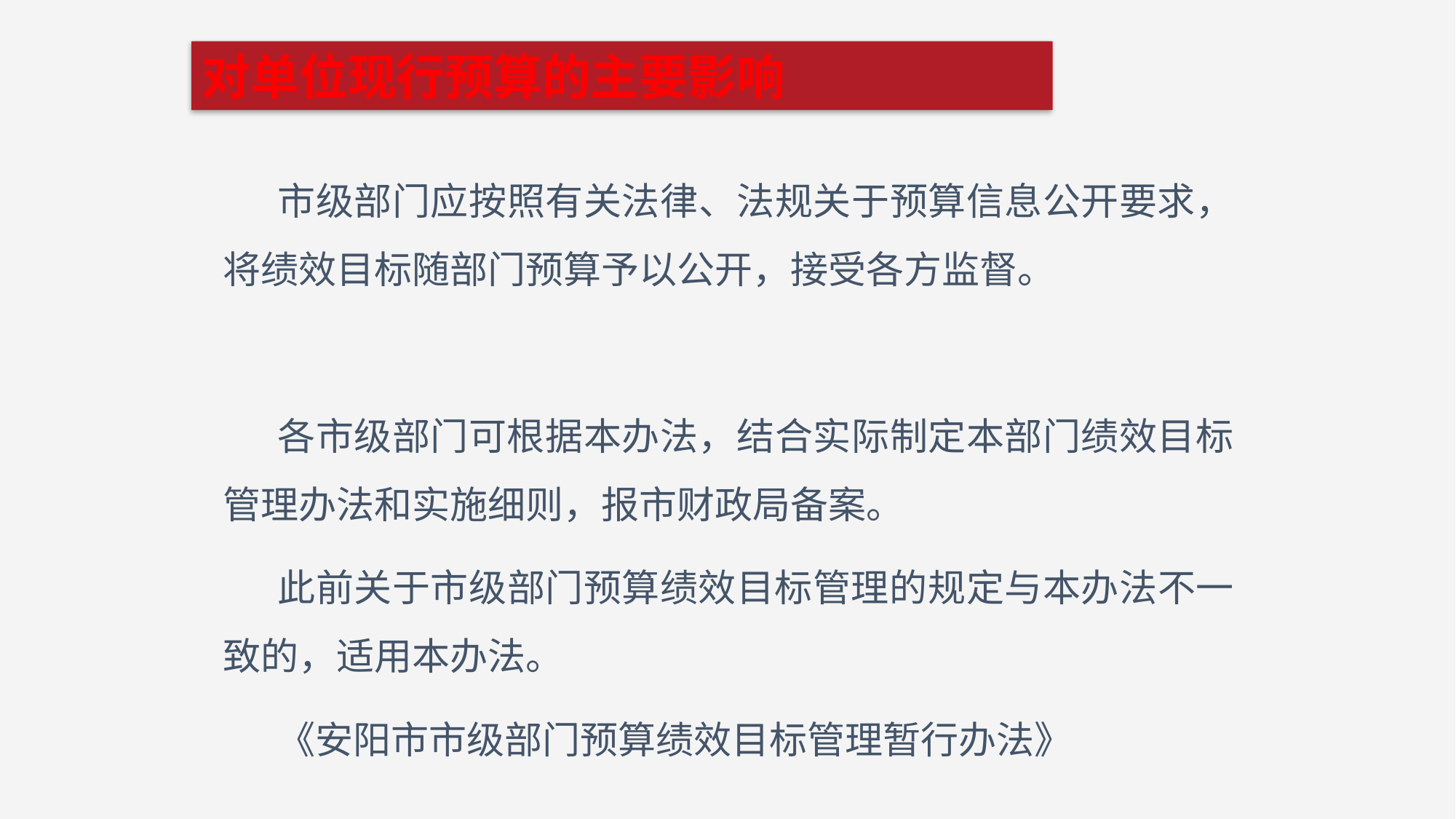

对单位现行预算的主要影响

市级部门应按照有关法律、法规关于预算信息公开要求，将绩效目标随部门预算予以公开，接受各方监督。

各市级部门可根据本办法，结合实际制定本部门绩效目标管理办法和实施细则，报市财政局备案。
此前关于市级部门预算绩效目标管理的规定与本办法不一致的，适用本办法。
《安阳市市级部门预算绩效目标管理暂行办法》